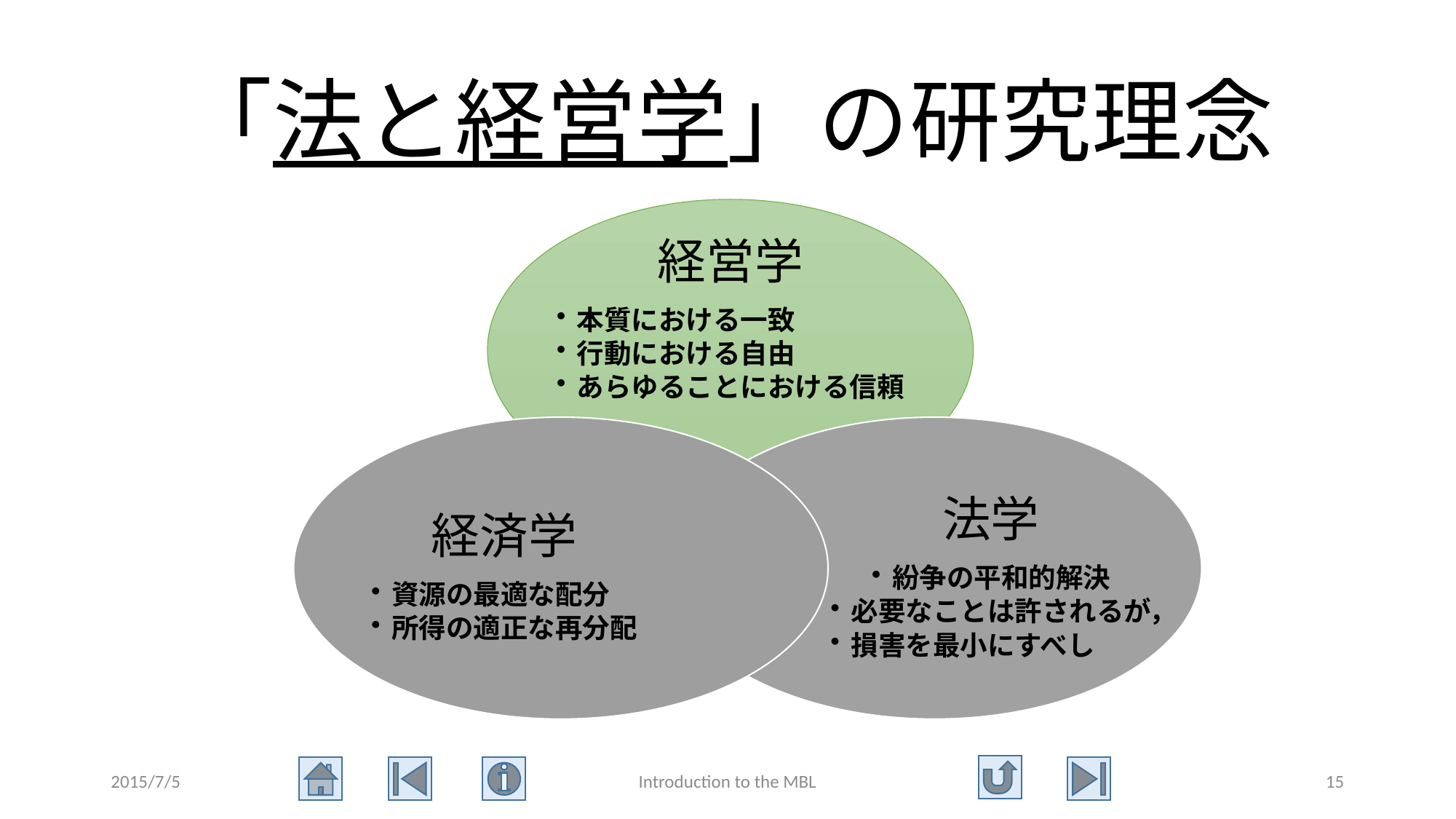

# 「法と経営学」の研究理念
経営学
本質における一致
行動における自由
あらゆることにおける信頼
経済学
資源の最適な配分
所得の適正な再分配
法学
紛争の平和的解決
必要なことは許されるが，
損害を最小にすべし
2015/7/5
Introduction to the MBL
15
「法と経営学」研究科 説明会
2015年7月5日
明治学院大学法学部教授
加賀山　茂

ご参加いただき，ありがとうございました。